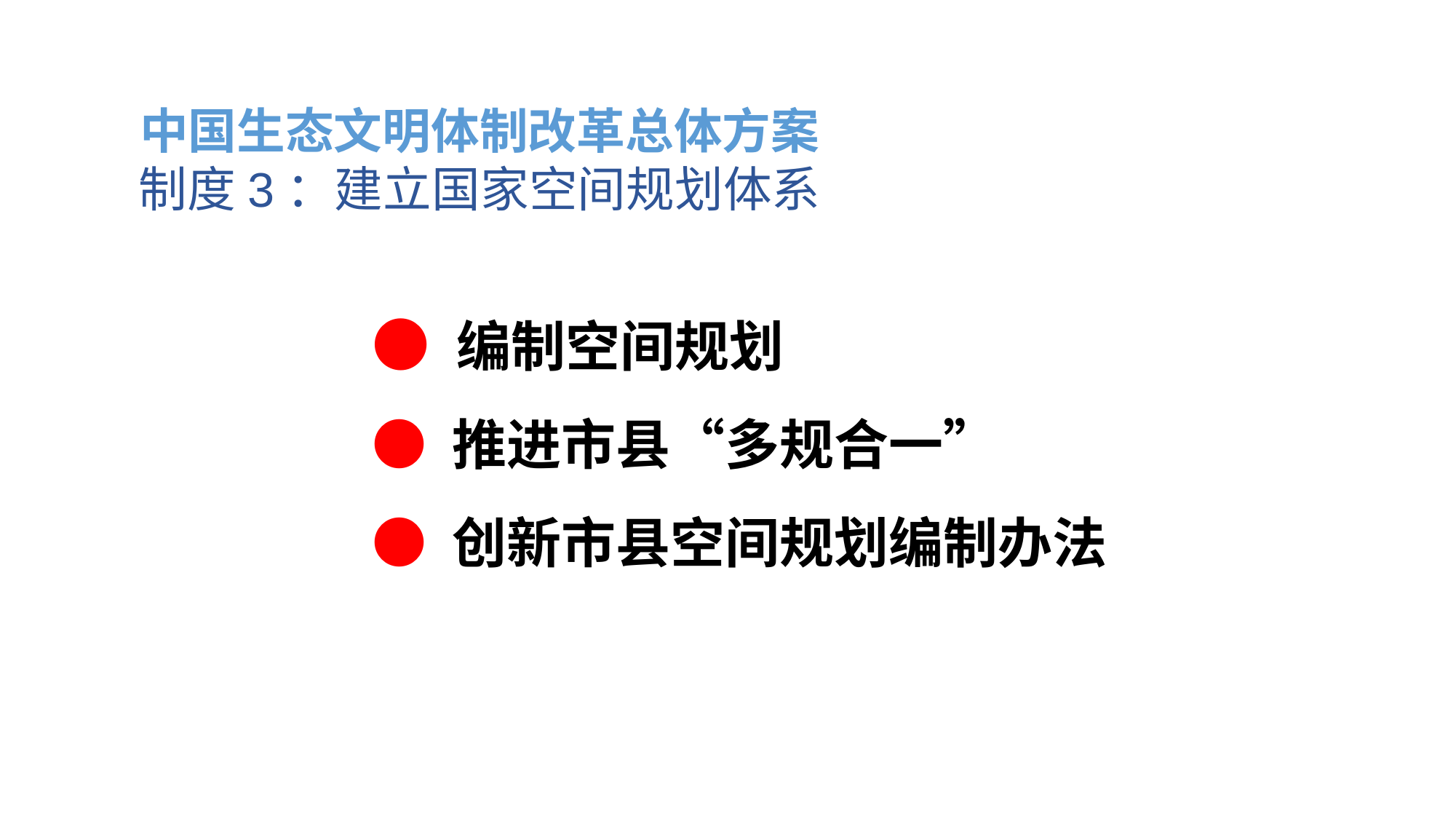

中国生态文明体制改革总体方案
制度3：建立国家空间规划体系
● 编制空间规划
● 推进市县“多规合一”
● 创新市县空间规划编制办法